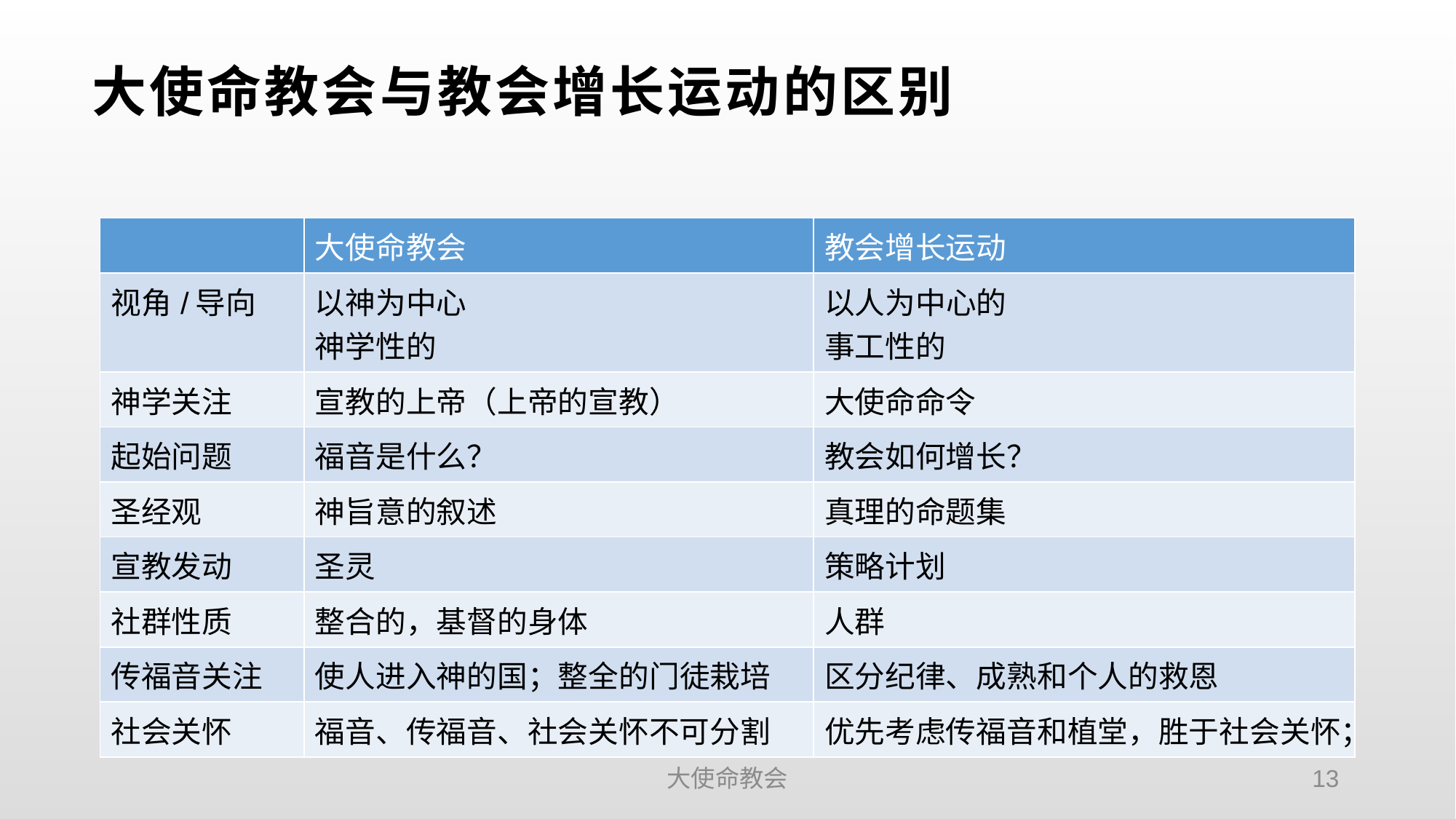

# 大使命教会与教会增长运动的区别
|  | 大使命教会 | 教会增长运动 |
| --- | --- | --- |
| 视角/导向 | 以神为中心 神学性的 | 以人为中心的 事工性的 |
| 神学关注 | 宣教的上帝（上帝的宣教） | 大使命命令 |
| 起始问题 | 福音是什么？ | 教会如何增长？ |
| 圣经观 | 神旨意的叙述 | 真理的命题集 |
| 宣教发动 | 圣灵 | 策略计划 |
| 社群性质 | 整合的，基督的身体 | 人群 |
| 传福音关注 | 使人进入神的国；整全的门徒栽培 | 区分纪律、成熟和个人的救恩 |
| 社会关怀 | 福音、传福音、社会关怀不可分割 | 优先考虑传福音和植堂，胜于社会关怀； |
大使命教会
13